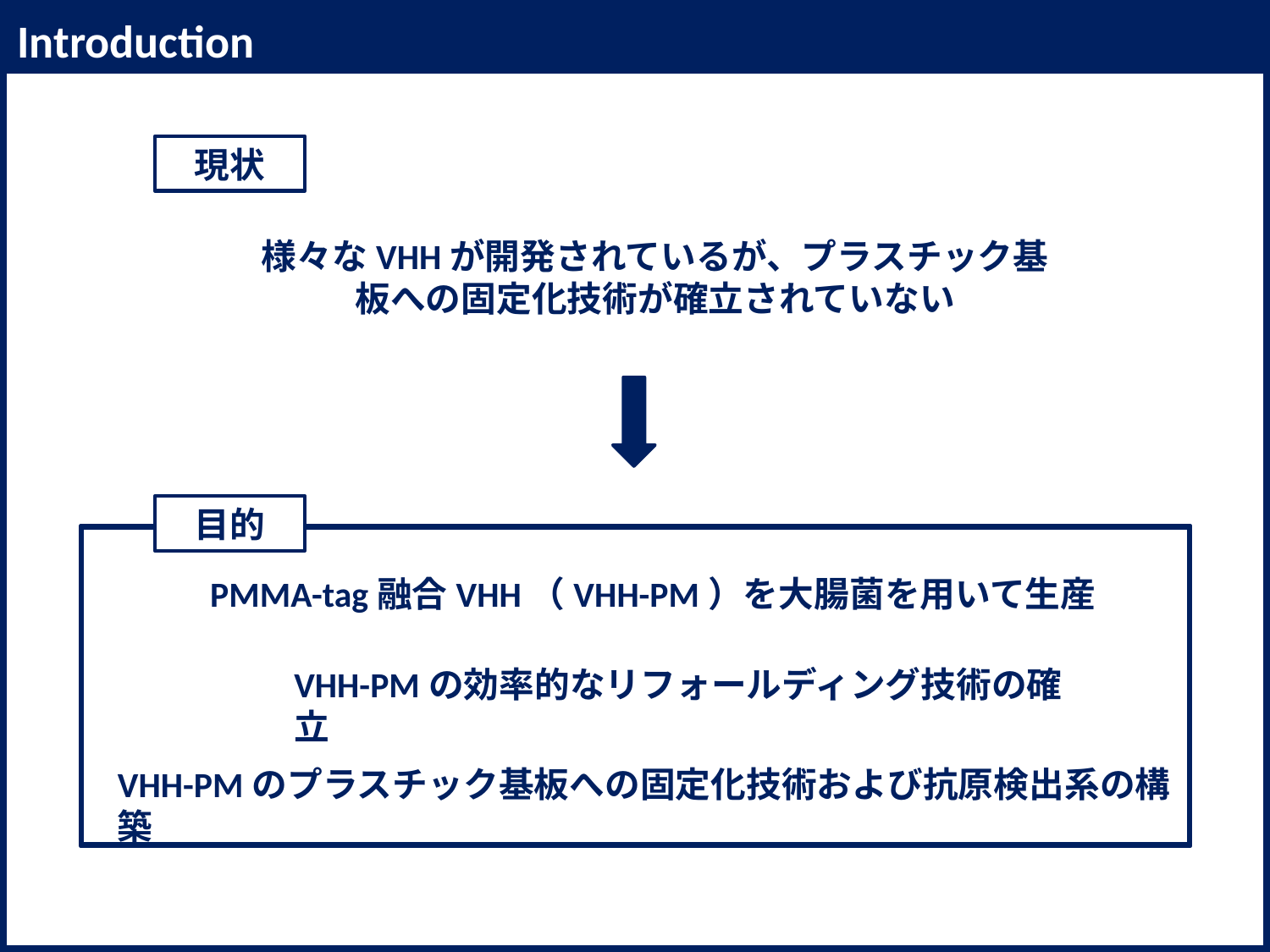

Introduction
現状
様々なVHHが開発されているが、プラスチック基板への固定化技術が確立されていない

目的

PMMA-tag融合VHH（VHH-PM）を大腸菌を用いて生産
VHH-PMの効率的なリフォールディング技術の確立
VHH-PMのプラスチック基板への固定化技術および抗原検出系の構築